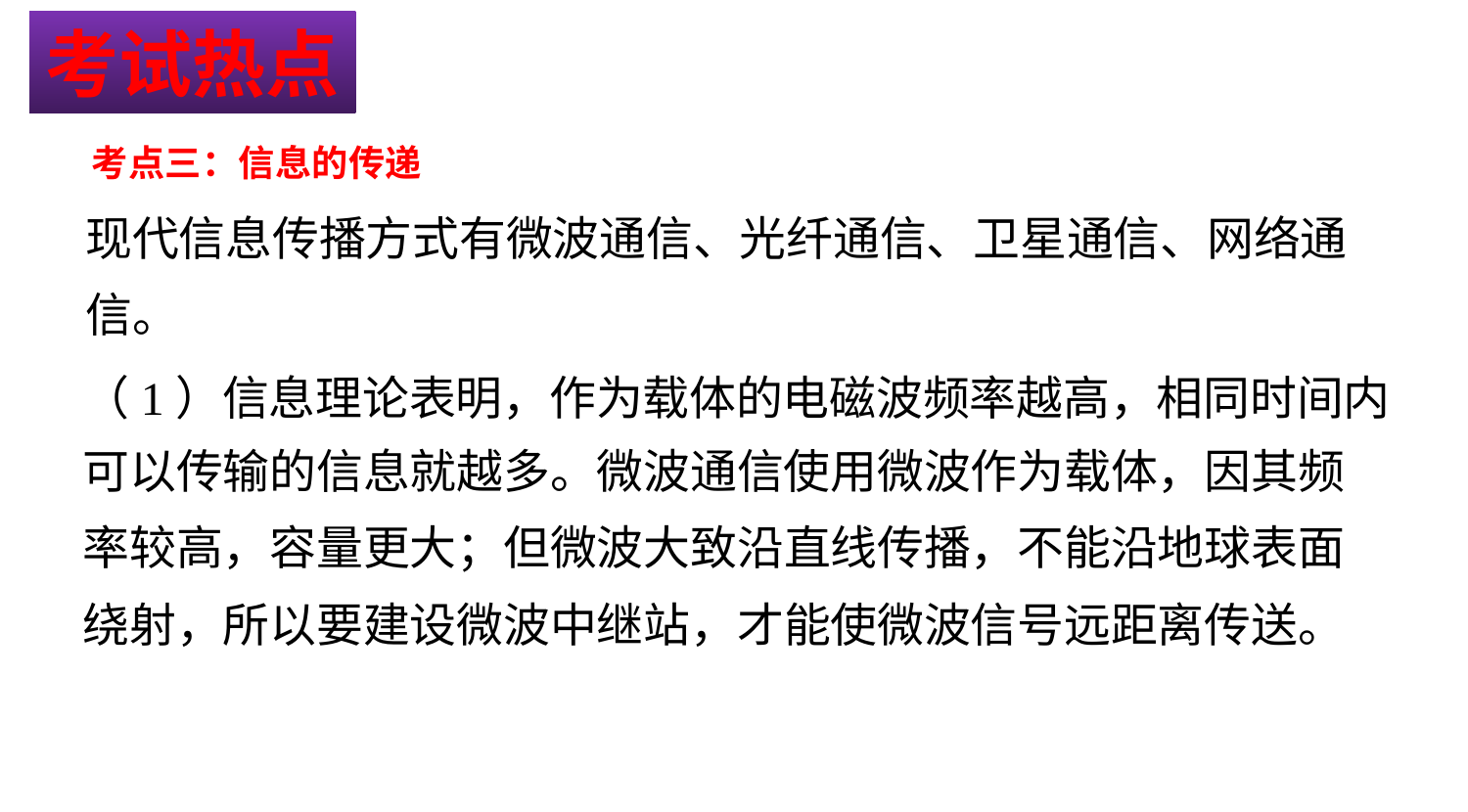

考试热点
考点三：信息的传递
现代信息传播方式有微波通信、光纤通信、卫星通信、网络通

信。
（1）信息理论表明，作为载体的电磁波频率越高，相同时间内

可以传输的信息就越多。微波通信使用微波作为载体，因其频

率较高，容量更大；但微波大致沿直线传播，不能沿地球表面

绕射，所以要建设微波中继站，才能使微波信号远距离传送。